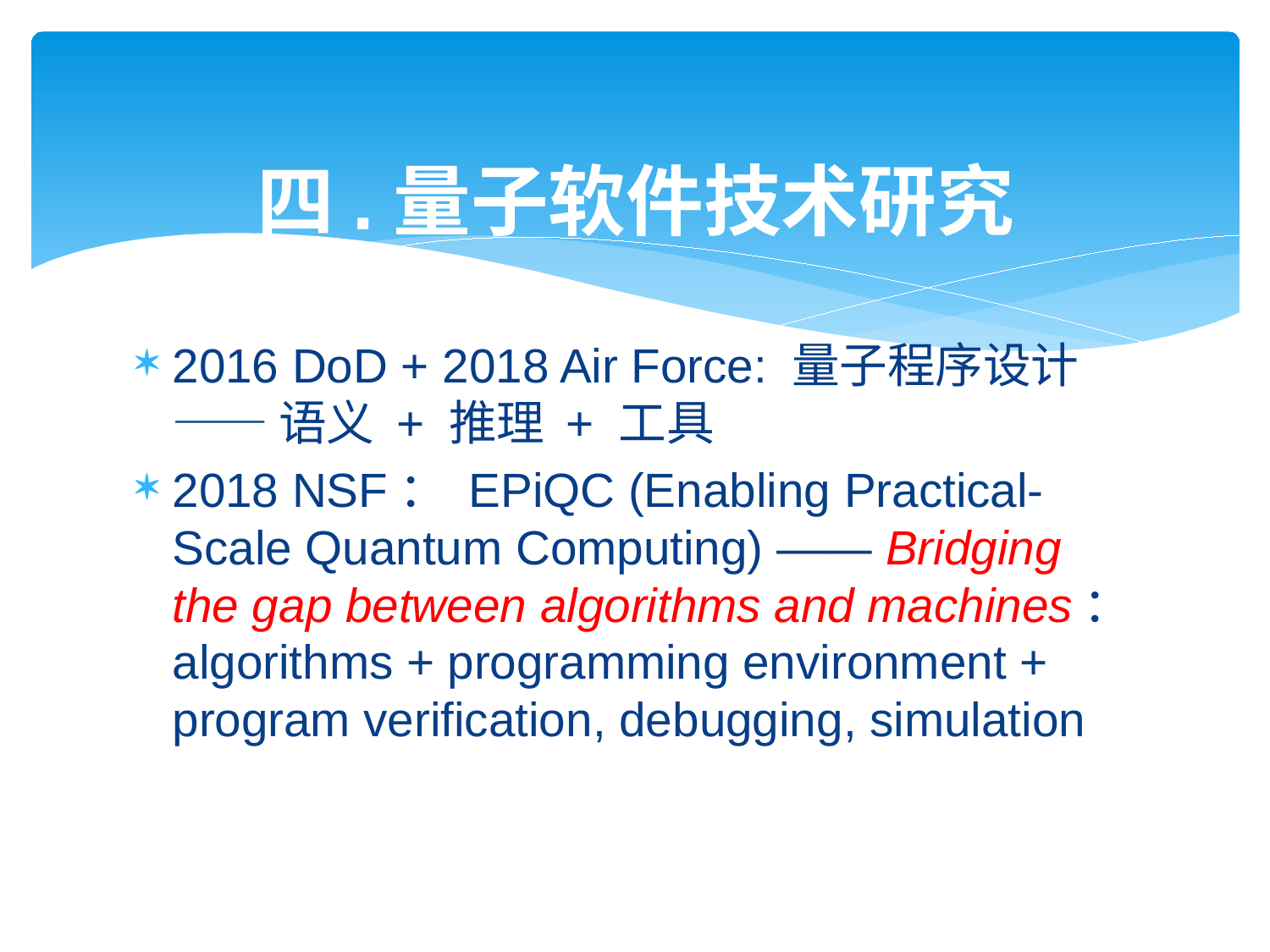

# 四.量子软件技术研究
2016 DoD + 2018 Air Force: 量子程序设计 —— 语义 + 推理 + 工具
2018 NSF： EPiQC (Enabling Practical-Scale Quantum Computing) —— Bridging the gap between algorithms and machines： algorithms + programming environment + program verification, debugging, simulation